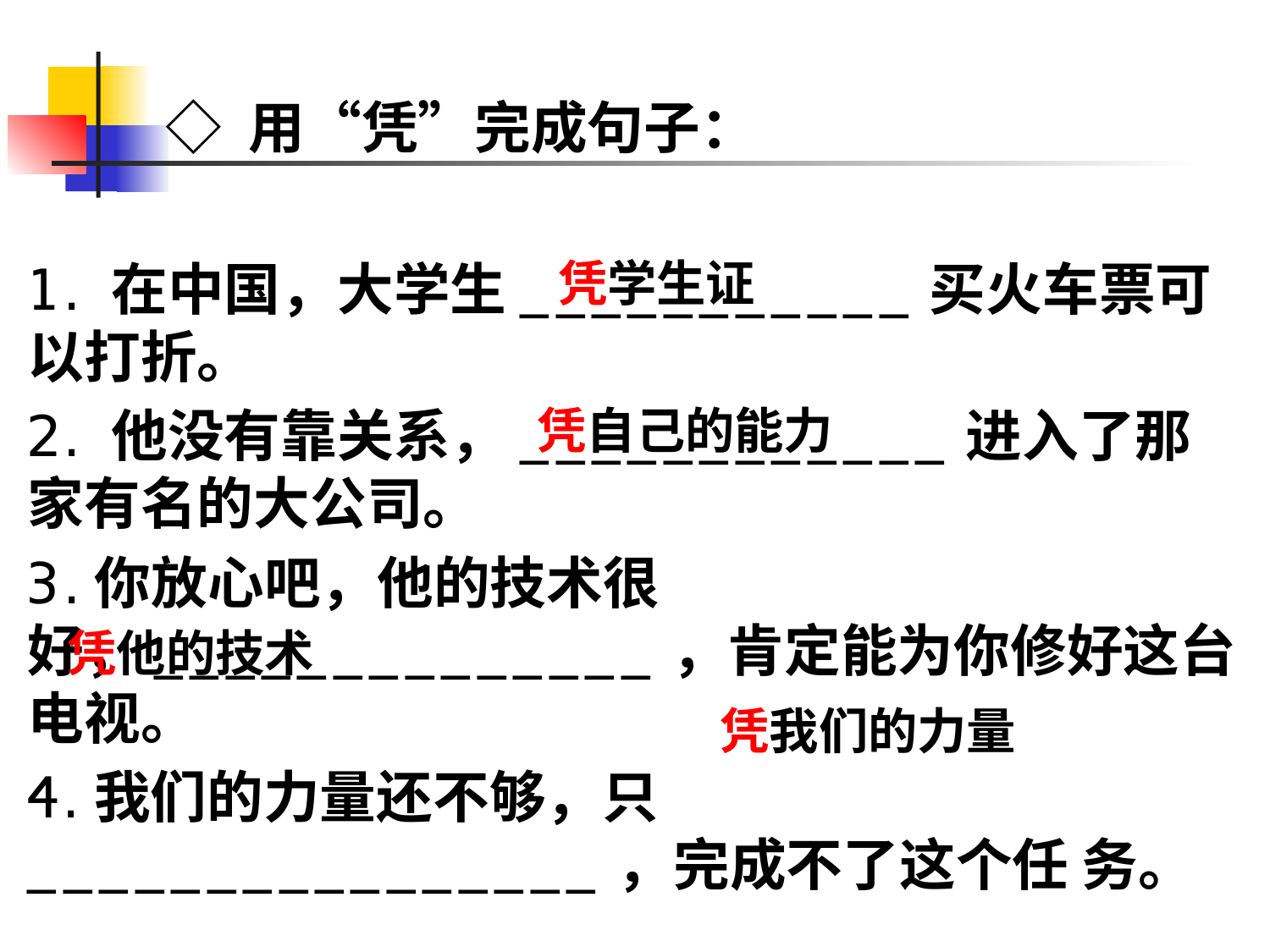

# ◇ 用“凭”完成句子：
凭学生证
1. 在中国，大学生___________买火车票可以打折。
2. 他没有靠关系，____________进入了那家有名的大公司。
3.你放心吧，他的技术很好，______________，肯定能为你修好这台电视。
4.我们的力量还不够，只________________，完成不了这个任 务。

凭自己的能力
凭他的技术
凭我们的力量